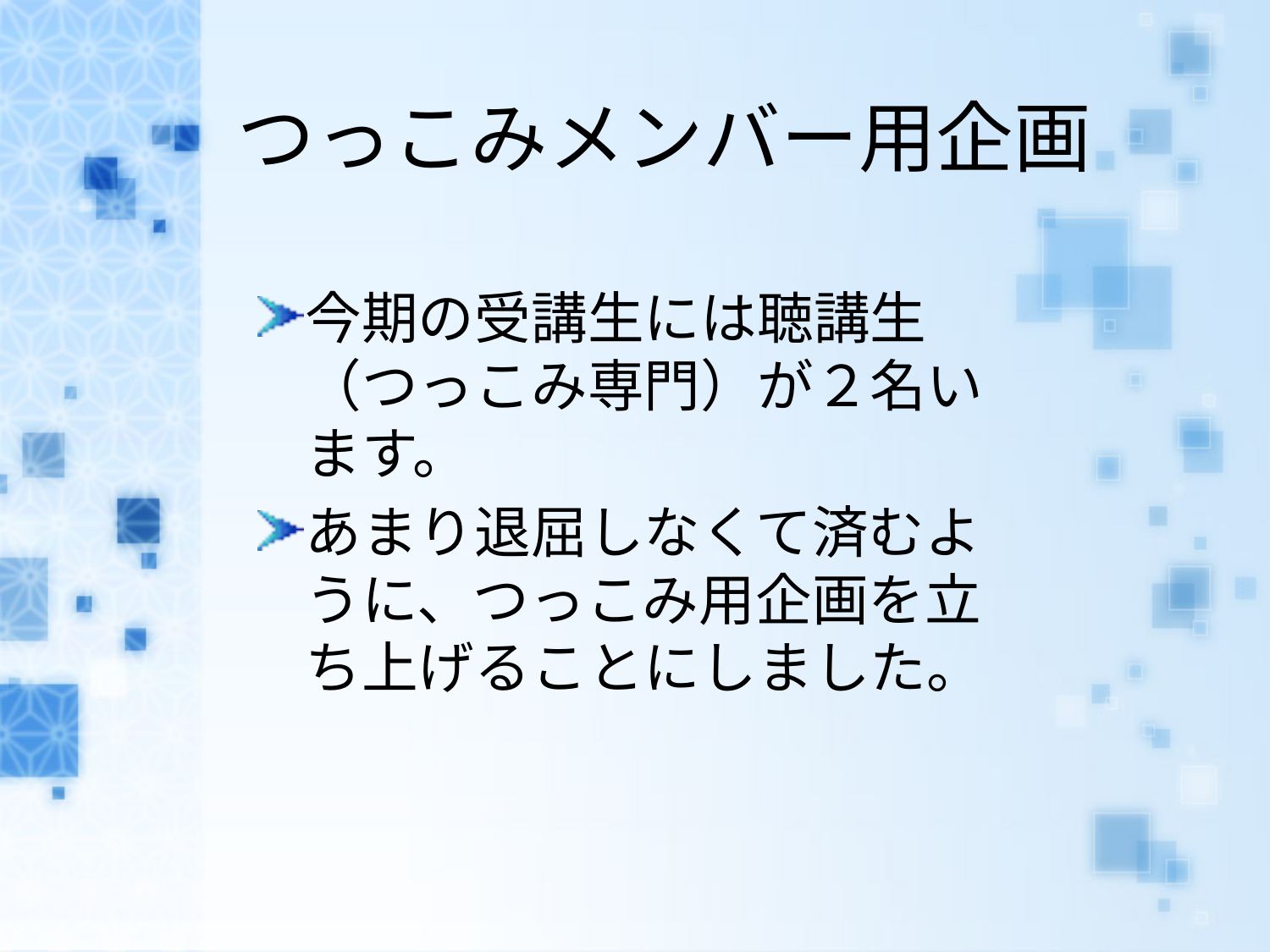

# つっこみメンバー用企画
今期の受講生には聴講生（つっこみ専門）が２名います。
あまり退屈しなくて済むように、つっこみ用企画を立ち上げることにしました。